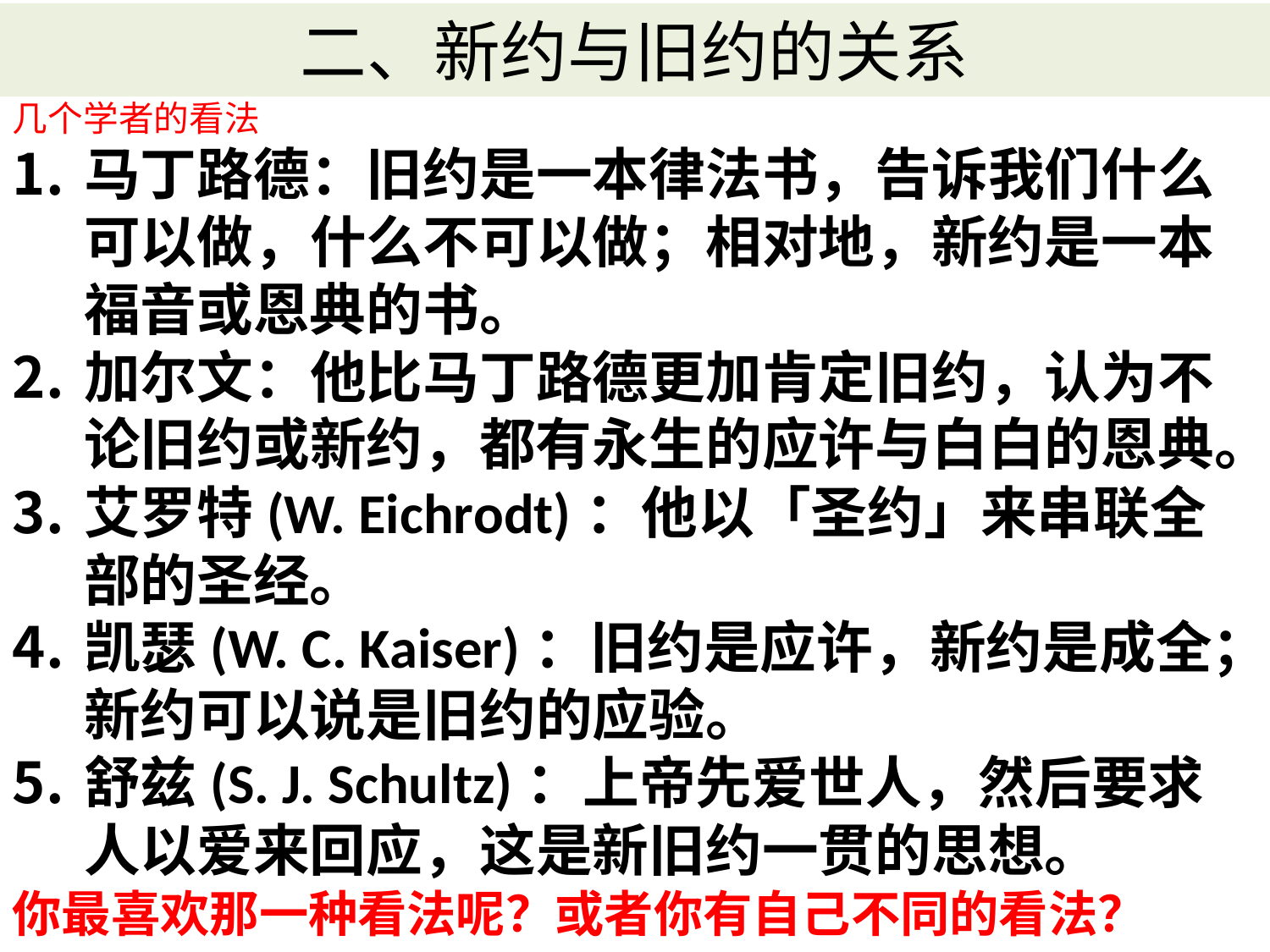

# 二、新约与旧约的关系
几个学者的看法
马丁路德：旧约是一本律法书，告诉我们什么可以做，什么不可以做；相对地，新约是一本福音或恩典的书。
加尔文：他比马丁路德更加肯定旧约，认为不论旧约或新约，都有永生的应许与白白的恩典。
艾罗特(W. Eichrodt)：他以「圣约」来串联全部的圣经。
凯瑟(W. C. Kaiser)：旧约是应许，新约是成全；新约可以说是旧约的应验。
舒兹(S. J. Schultz)：上帝先爱世人，然后要求人以爱来回应，这是新旧约一贯的思想。
你最喜欢那一种看法呢？或者你有自己不同的看法？